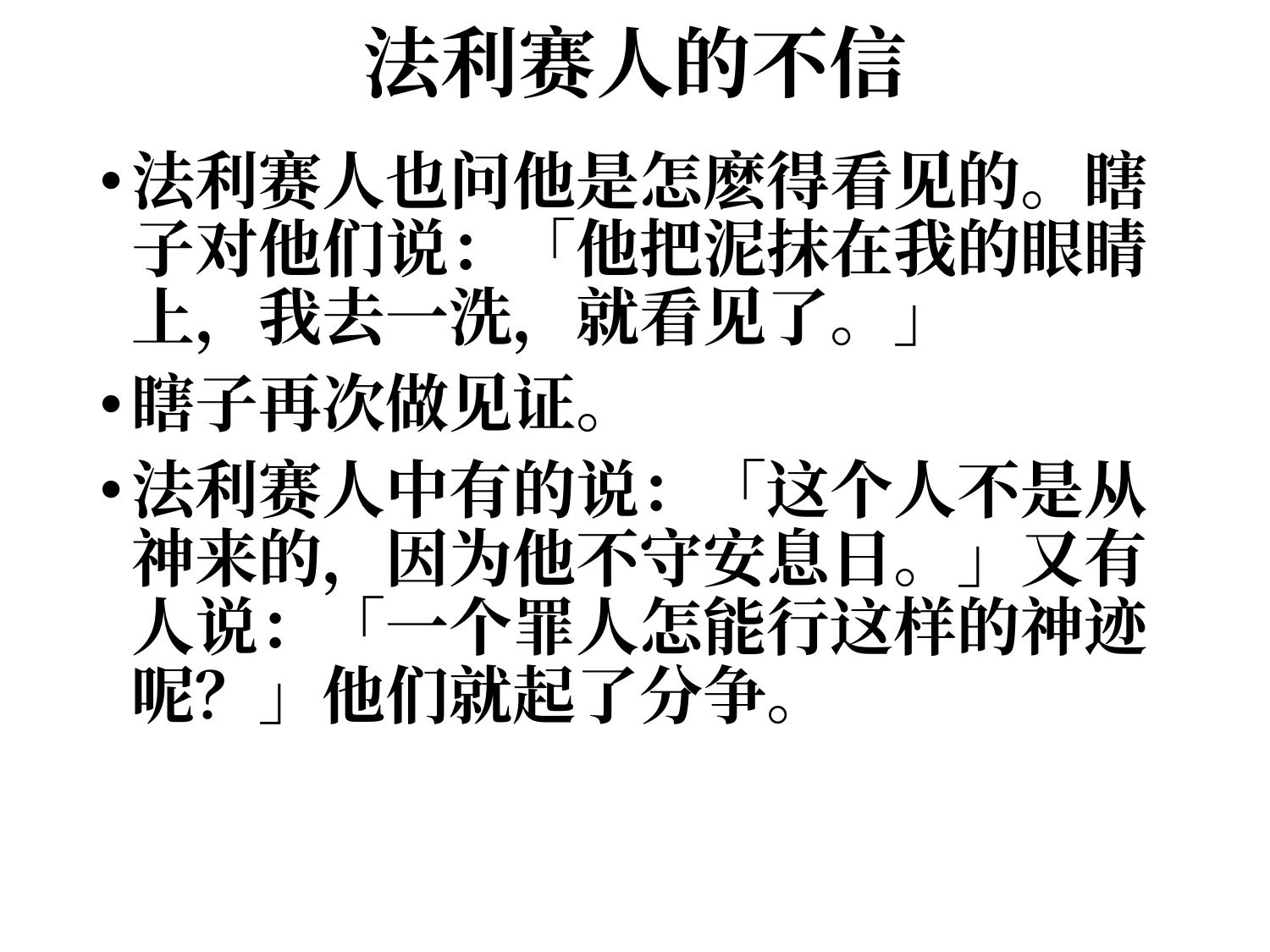

# 法利赛人的不信
法利赛人也问他是怎麽得看见的。瞎子对他们说：「他把泥抹在我的眼睛上，我去一洗，就看见了。」
瞎子再次做见证。
法利赛人中有的说：「这个人不是从神来的，因为他不守安息日。」又有人说：「一个罪人怎能行这样的神迹呢？」他们就起了分争。